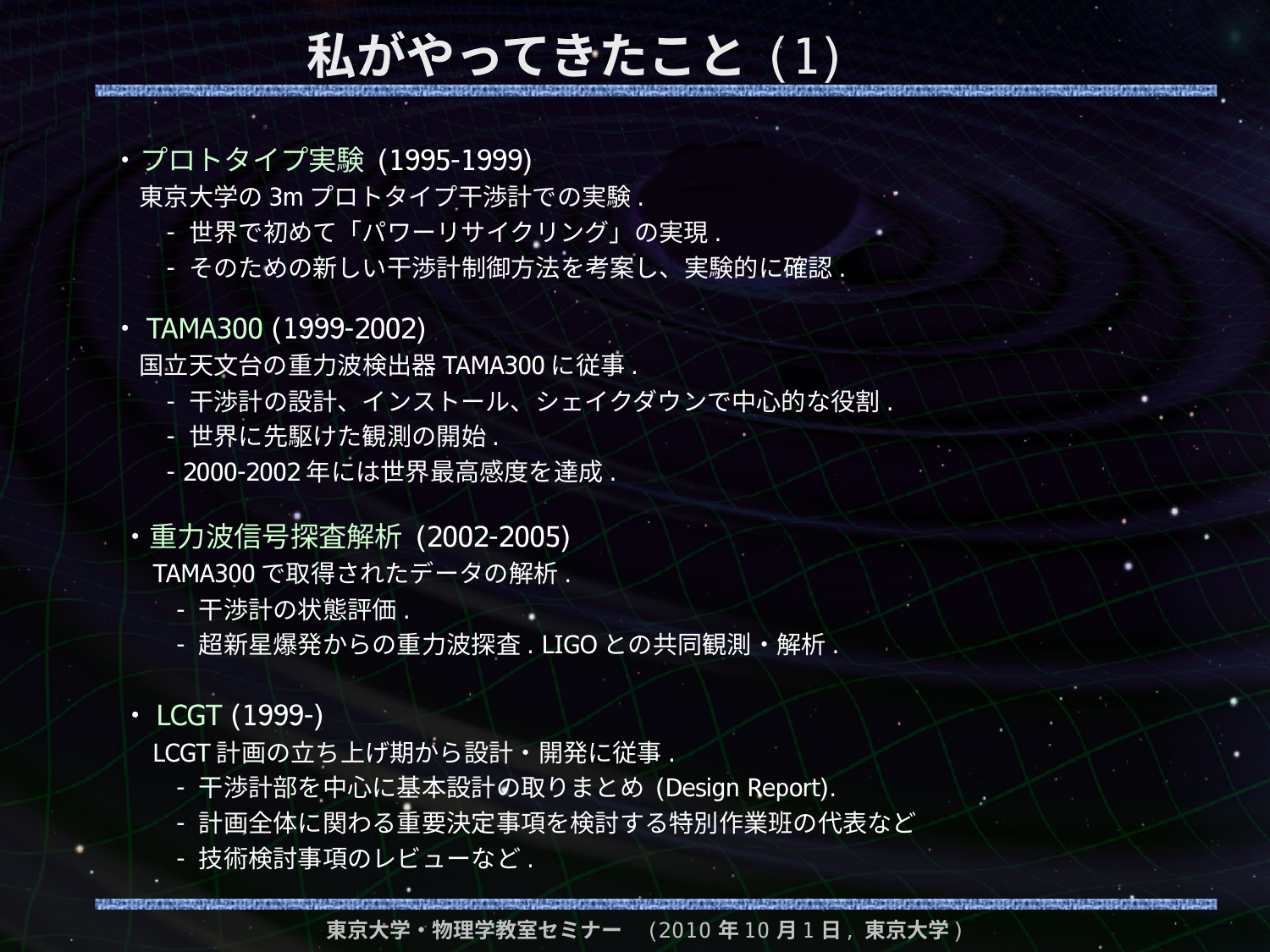

# 私がやってきたこと (1)
・プロトタイプ実験 (1995-1999)
    東京大学の3mプロトタイプ干渉計での実験.
       - 世界で初めて「パワーリサイクリング」の実現.
       - そのための新しい干渉計制御方法を考案し、実験的に確認.
・TAMA300 (1999-2002)
    国立天文台の重力波検出器TAMA300に従事.
       - 干渉計の設計、インストール、シェイクダウンで中心的な役割.
       - 世界に先駆けた観測の開始.
       - 2000-2002年には世界最高感度を達成.
・重力波信号探査解析 (2002-2005)
    TAMA300で取得されたデータの解析.
       - 干渉計の状態評価.
       - 超新星爆発からの重力波探査. LIGOとの共同観測・解析.
・LCGT (1999-)
    LCGT計画の立ち上げ期から設計・開発に従事.
       - 干渉計部を中心に基本設計の取りまとめ (Design Report).
       - 計画全体に関わる重要決定事項を検討する特別作業班の代表など
       - 技術検討事項のレビューなど.
東京大学・物理学教室セミナー　(2010年10月1日, 東京大学)